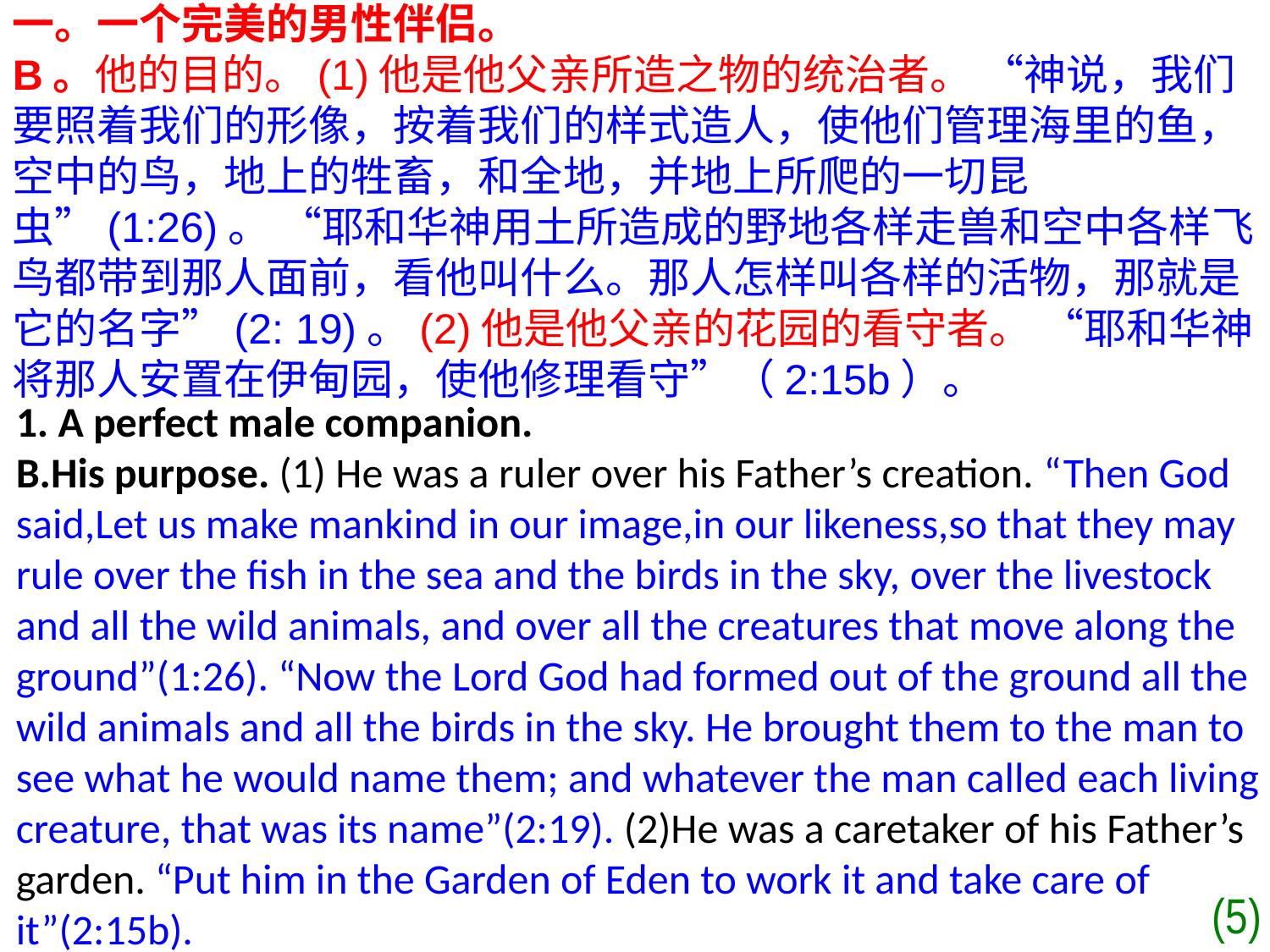

一。一个完美的男性伴侣。
B。他的目的。(1)他是他父亲所造之物的统治者。 “神说，我们要照着我们的形像，按着我们的样式造人，使他们管理海里的鱼，空中的鸟，地上的牲畜，和全地，并地上所爬的一切昆虫”(1:26)。 “耶和华神用土所造成的野地各样走兽和空中各样飞鸟都带到那人面前，看他叫什么。那人怎样叫各样的活物，那就是它的名字”(2: 19)。(2)他是他父亲的花园的看守者。 “耶和华神将那人安置在伊甸园，使他修理看守”（2:15b）。
1. A perfect male companion.
B.His purpose. (1) He was a ruler over his Father’s creation. “Then God said,Let us make mankind in our image,in our likeness,so that they may rule over the fish in the sea and the birds in the sky, over the livestock and all the wild animals, and over all the creatures that move along the ground”(1:26). “Now the Lord God had formed out of the ground all the wild animals and all the birds in the sky. He brought them to the man to see what he would name them; and whatever the man called each living creature, that was its name”(2:19). (2)He was a caretaker of his Father’s garden. “Put him in the Garden of Eden to work it and take care of it”(2:15b).
(5)